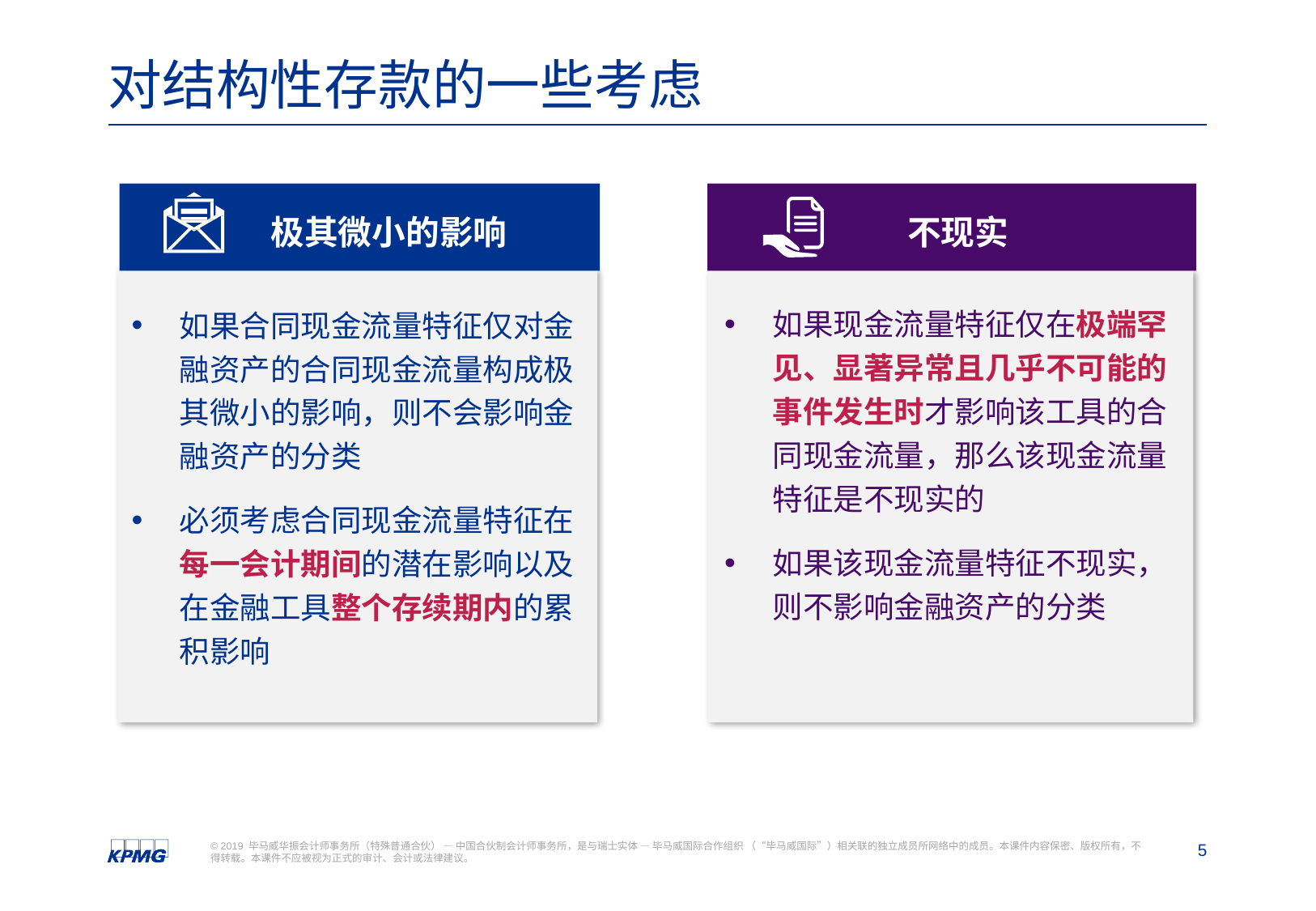

# 对结构性存款的一些考虑
      极其微小的影响
不现实

如果现金流量特征仅在极端罕见、显著异常且几乎不可能的事件发生时才影响该工具的合同现金流量，那么该现金流量特征是不现实的
如果该现金流量特征不现实，则不影响金融资产的分类
如果合同现金流量特征仅对金融资产的合同现金流量构成极其微小的影响，则不会影响金融资产的分类
必须考虑合同现金流量特征在每一会计期间的潜在影响以及在金融工具整个存续期内的累积影响